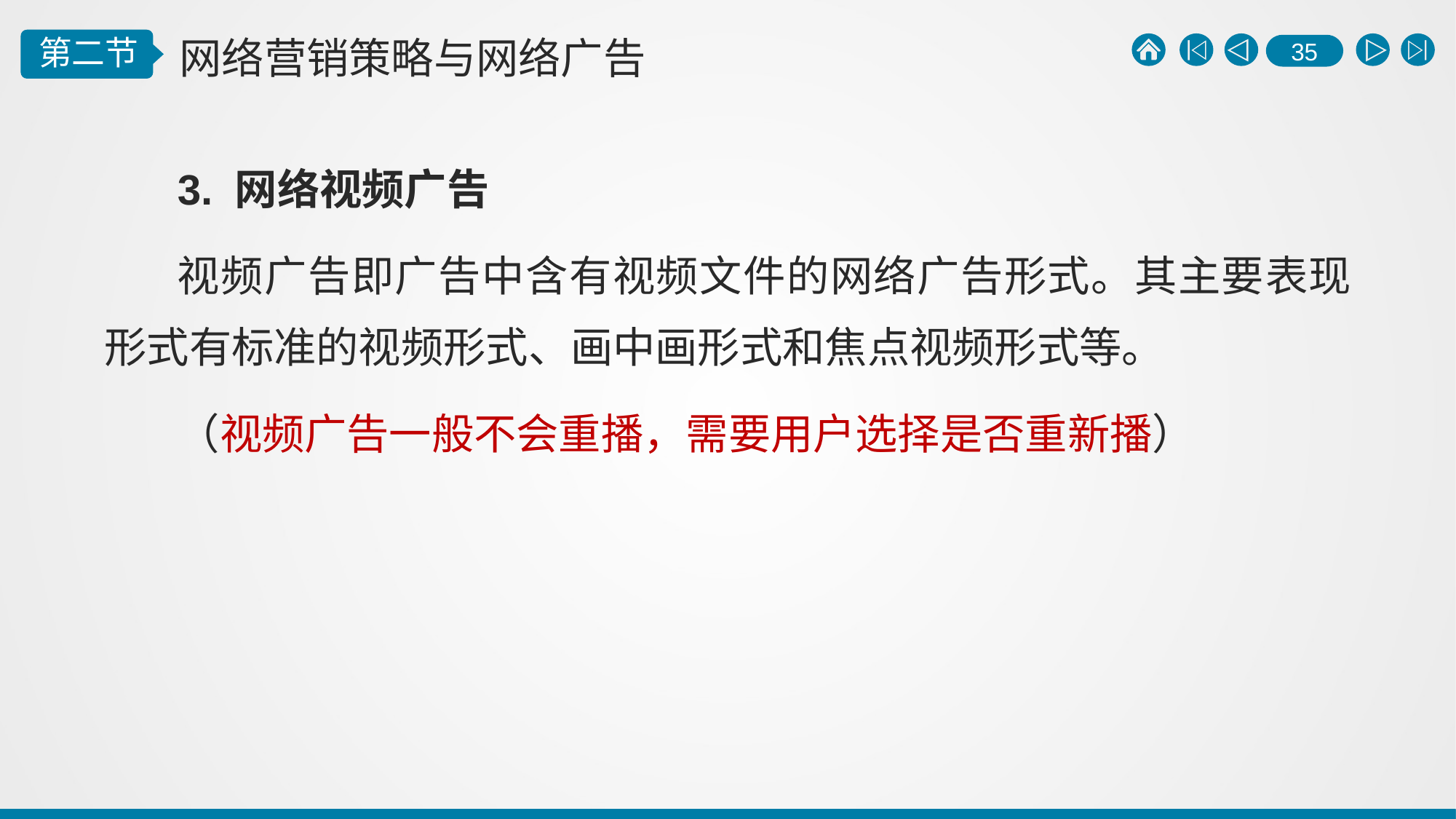

3. 网络视频广告
视频广告即广告中含有视频文件的网络广告形式。其主要表现形式有标准的视频形式、画中画形式和焦点视频形式等。
（视频广告一般不会重播，需要用户选择是否重新播）